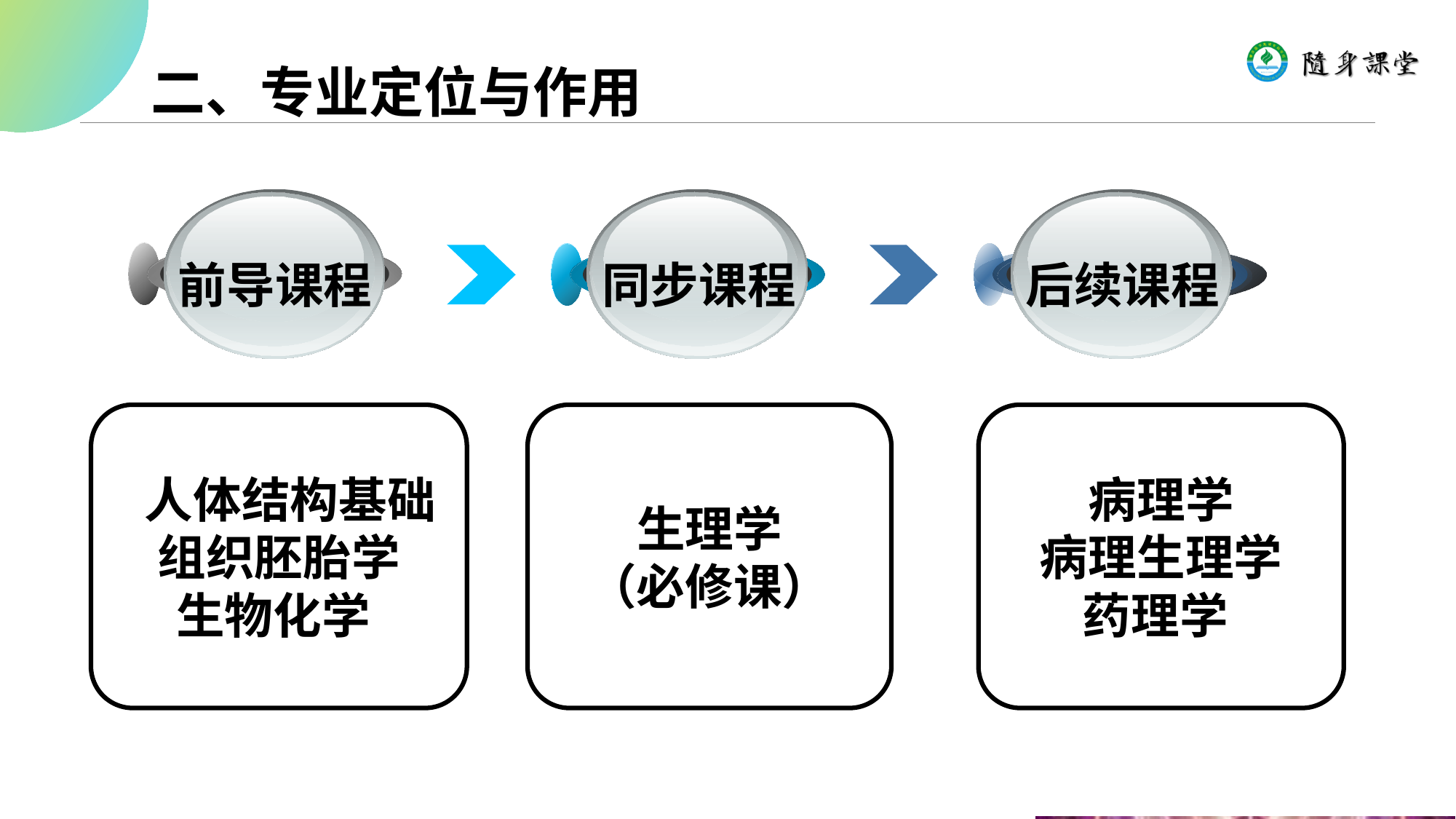

二、专业定位与作用

前导课程
同步课程
后续课程
 人体结构基础
组织胚胎学
生物化学
生理学
（必修课）

病理学
病理生理学
药理学